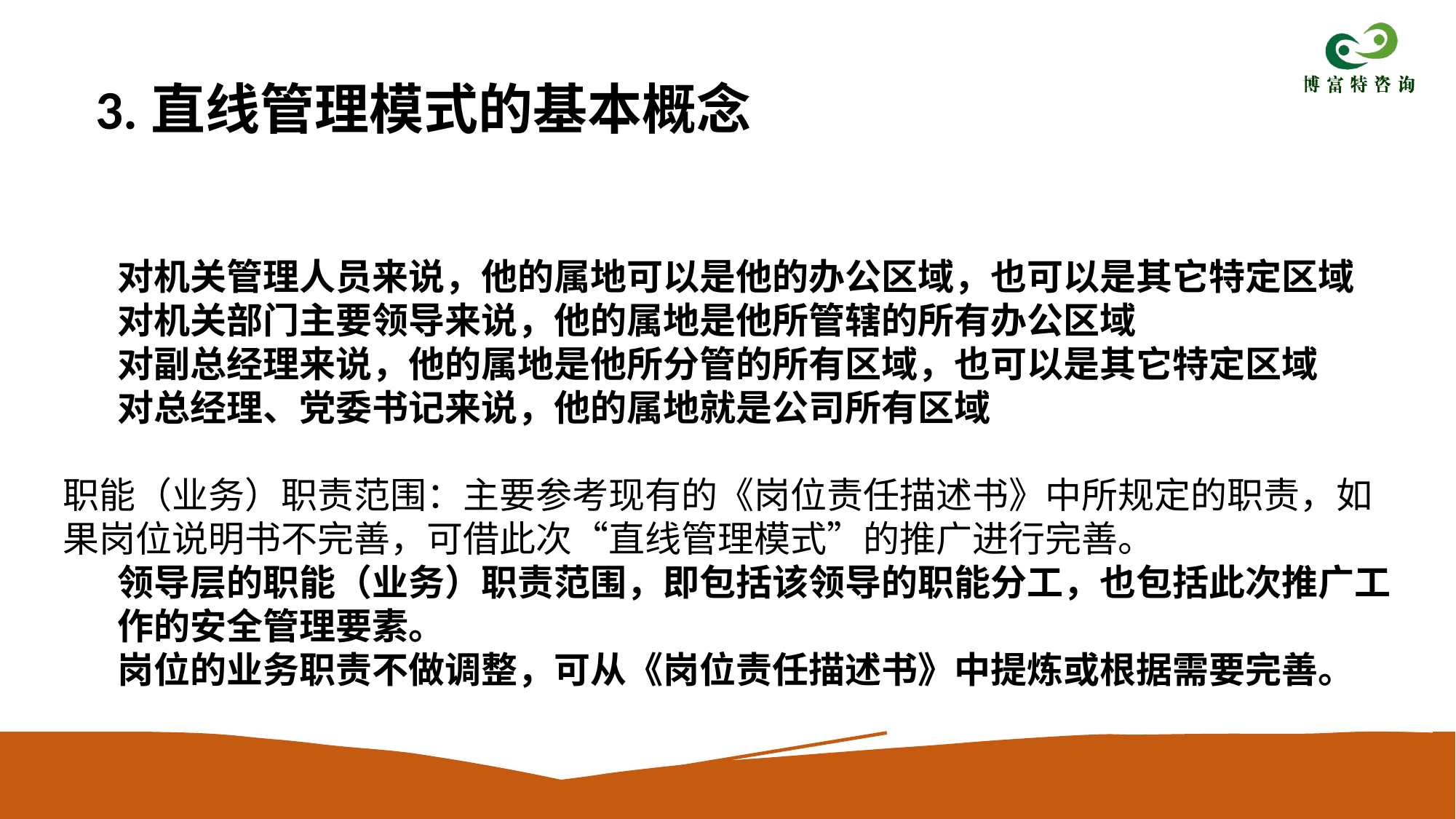

3.直线管理模式的基本概念
对机关管理人员来说，他的属地可以是他的办公区域，也可以是其它特定区域
对机关部门主要领导来说，他的属地是他所管辖的所有办公区域
对副总经理来说，他的属地是他所分管的所有区域，也可以是其它特定区域
对总经理、党委书记来说，他的属地就是公司所有区域
职能（业务）职责范围：主要参考现有的《岗位责任描述书》中所规定的职责，如果岗位说明书不完善，可借此次“直线管理模式”的推广进行完善。
领导层的职能（业务）职责范围，即包括该领导的职能分工，也包括此次推广工作的安全管理要素。
岗位的业务职责不做调整，可从《岗位责任描述书》中提炼或根据需要完善。